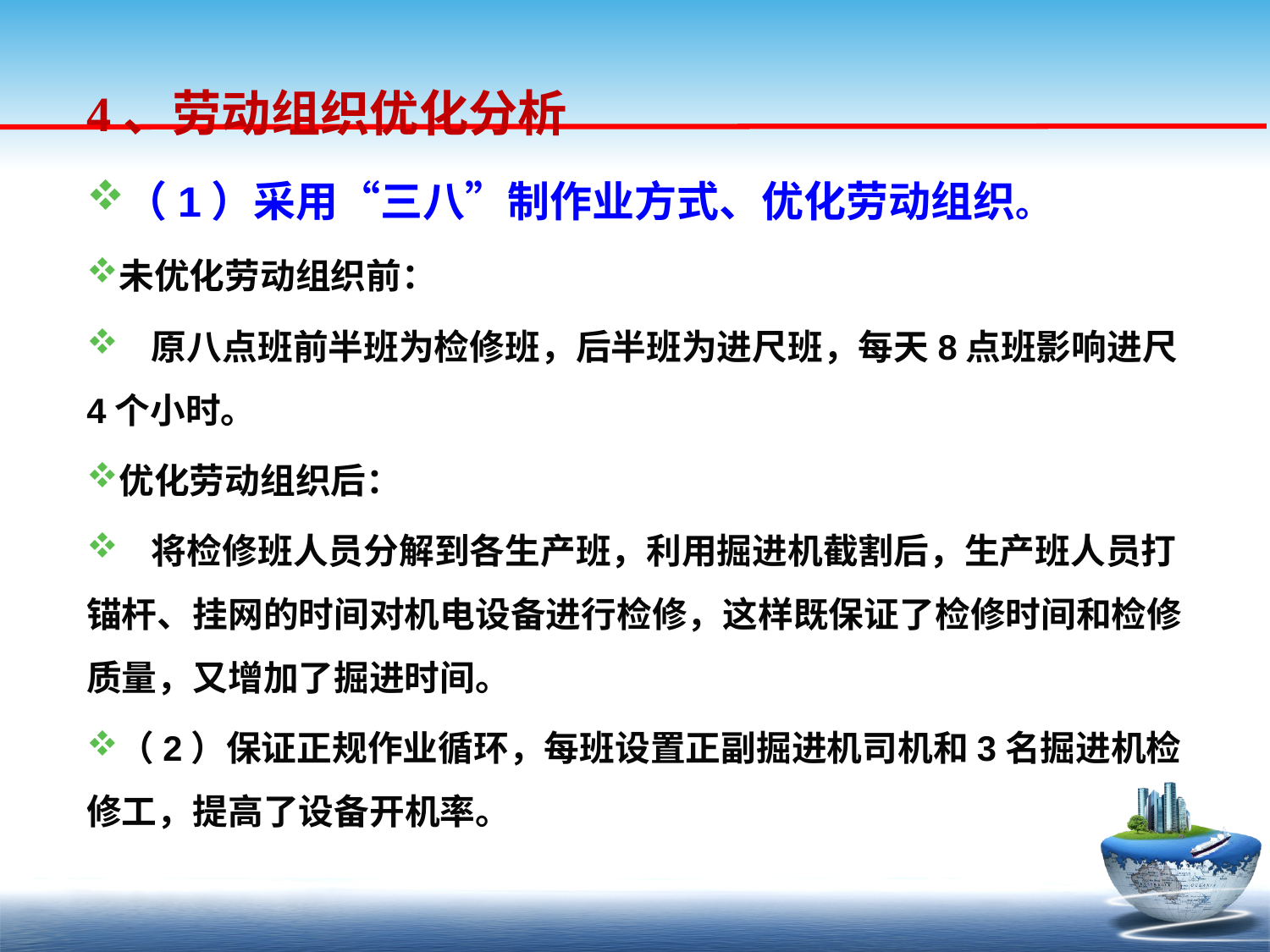

4、劳动组织优化分析
（1）采用“三八”制作业方式、优化劳动组织。
未优化劳动组织前：
   原八点班前半班为检修班，后半班为进尺班，每天8点班影响进尺4个小时。
优化劳动组织后：
   将检修班人员分解到各生产班，利用掘进机截割后，生产班人员打锚杆、挂网的时间对机电设备进行检修，这样既保证了检修时间和检修质量，又增加了掘进时间。
（2）保证正规作业循环，每班设置正副掘进机司机和3名掘进机检修工，提高了设备开机率。